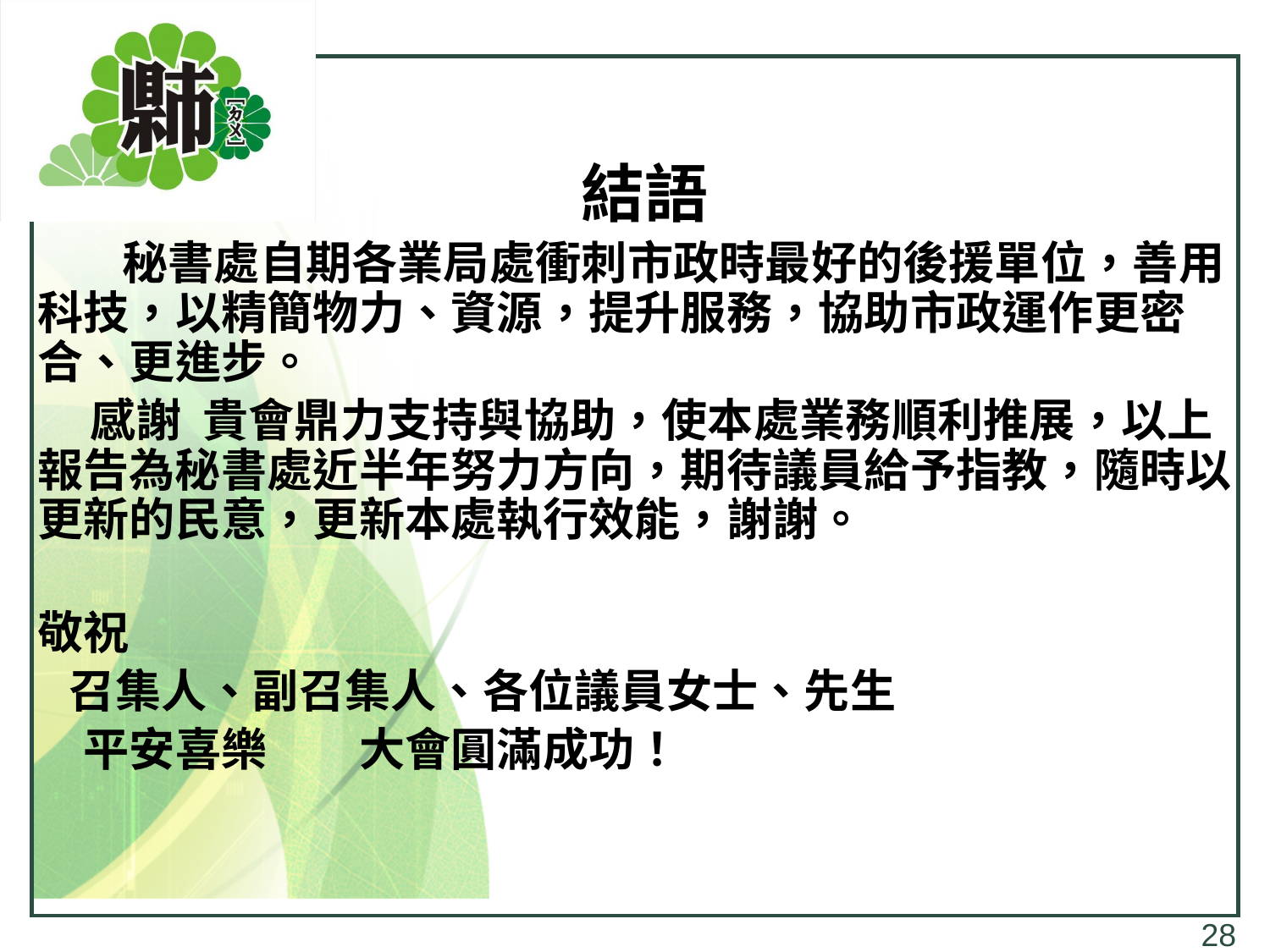

結語
　　秘書處自期各業局處衝刺市政時最好的後援單位，善用科技，以精簡物力、資源，提升服務，協助市政運作更密合、更進步。
    感謝  貴會鼎力支持與協助，使本處業務順利推展，以上報告為秘書處近半年努力方向，期待議員給予指教，隨時以更新的民意，更新本處執行效能，謝謝。

敬祝
  召集人、副召集人、各位議員女士、先生
　平安喜樂　　大會圓滿成功！